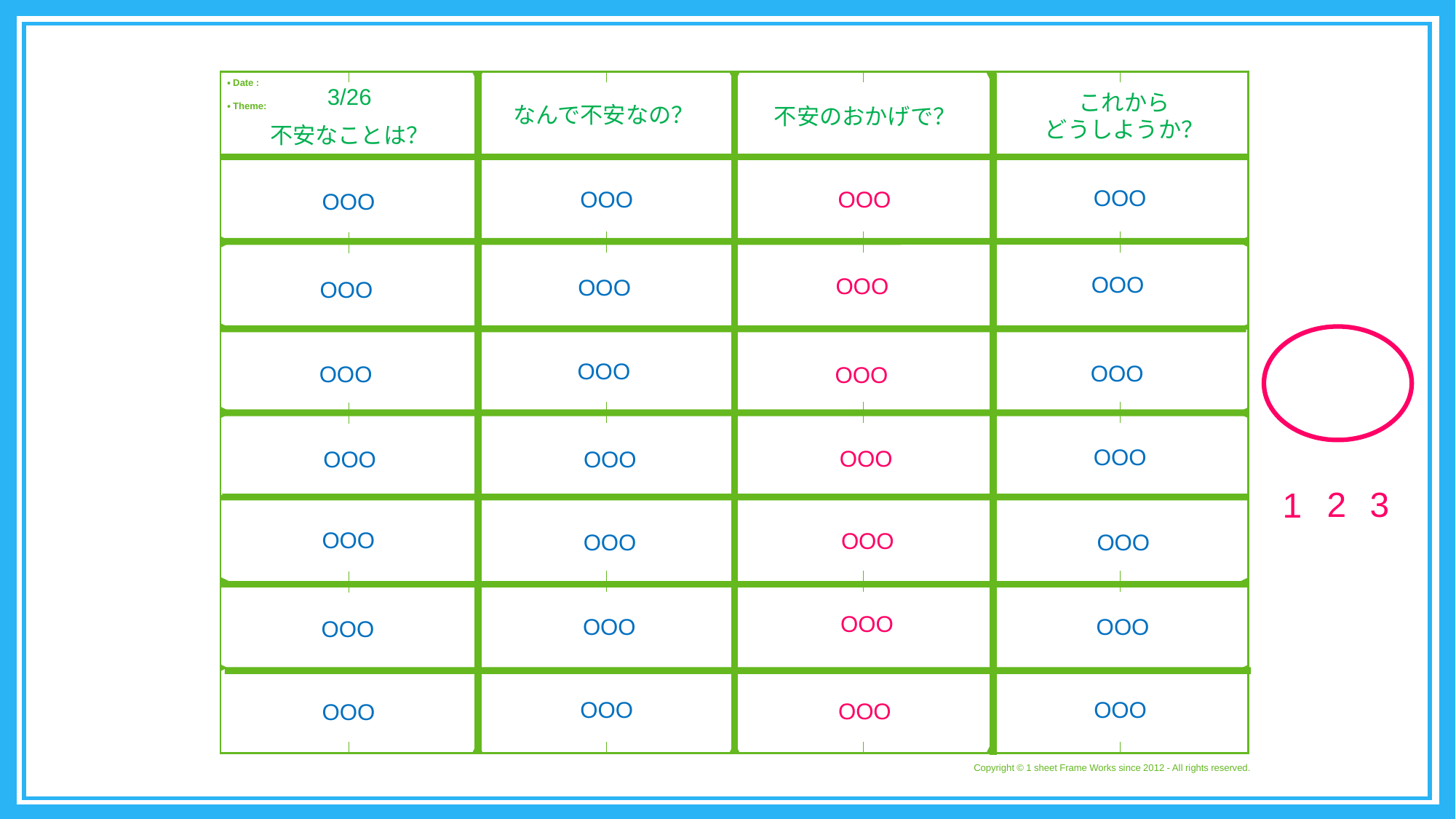

・Date :

 ・Theme:

Copyright © 1 sheet Frame Works since 2012 - All rights reserved.
なんで不安なの？
不安のおかげで？
これから
どうしようか？
3/26

不安なことは？
OOO
OOO
OOO
OOO
OOO
OOO
OOO
OOO
OOO

OOO
OOO
OOO
OOO
OOO
OOO
OOO
2
3
1
OOO
OOO
OOO
OOO
OOO
OOO
OOO
OOO
OOO
OOO
OOO
OOO